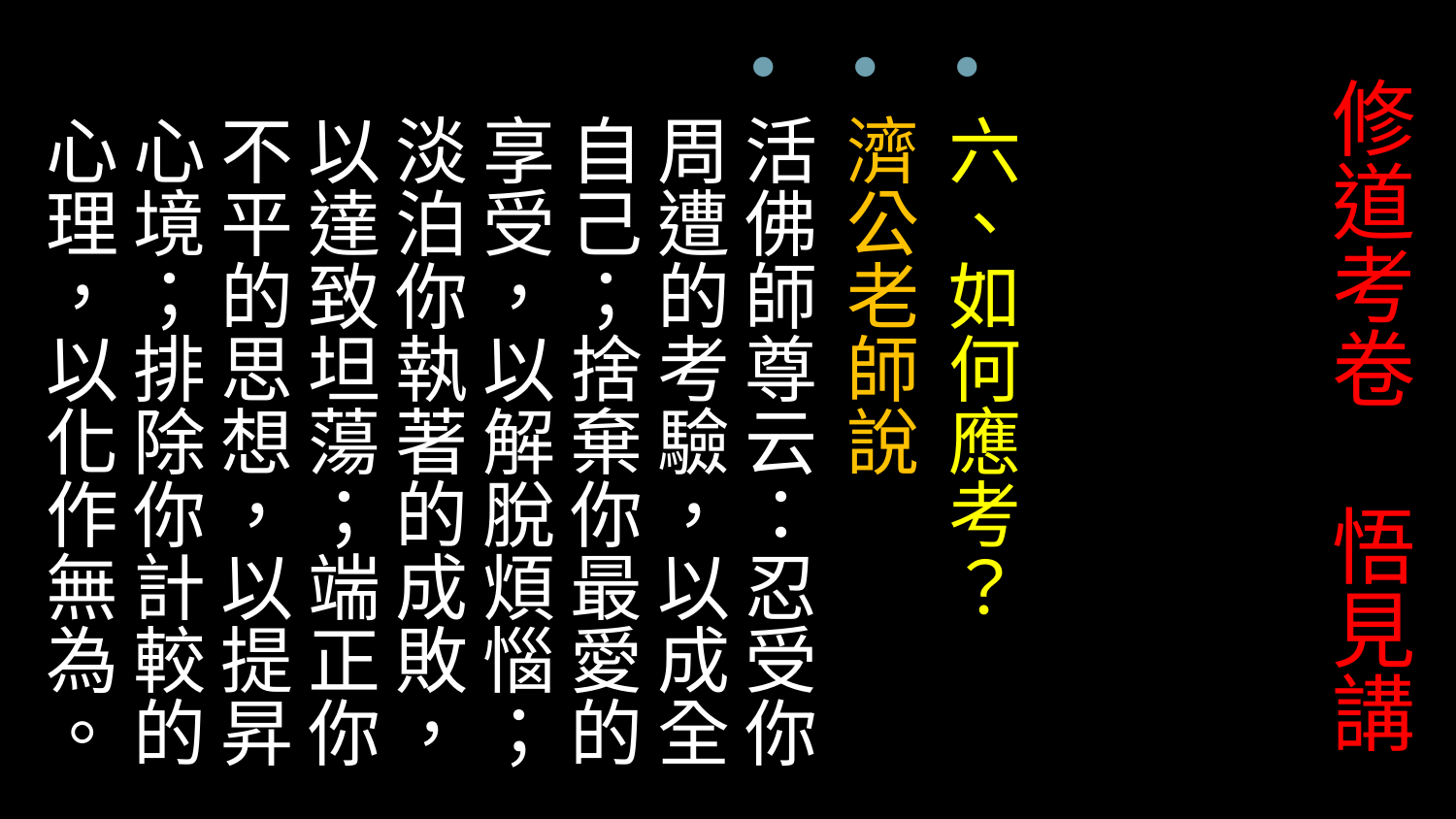

六、如何應考？
濟公老師說
活佛師尊云：忍受你周遭的考驗，以成全自己；捨棄你最愛的享受，以解脫煩惱；淡泊你執著的成敗，以達致坦蕩；端正你不平的思想，以提昇心境；排除你計較的心理，以化作無為。
# 修道考卷     悟見講